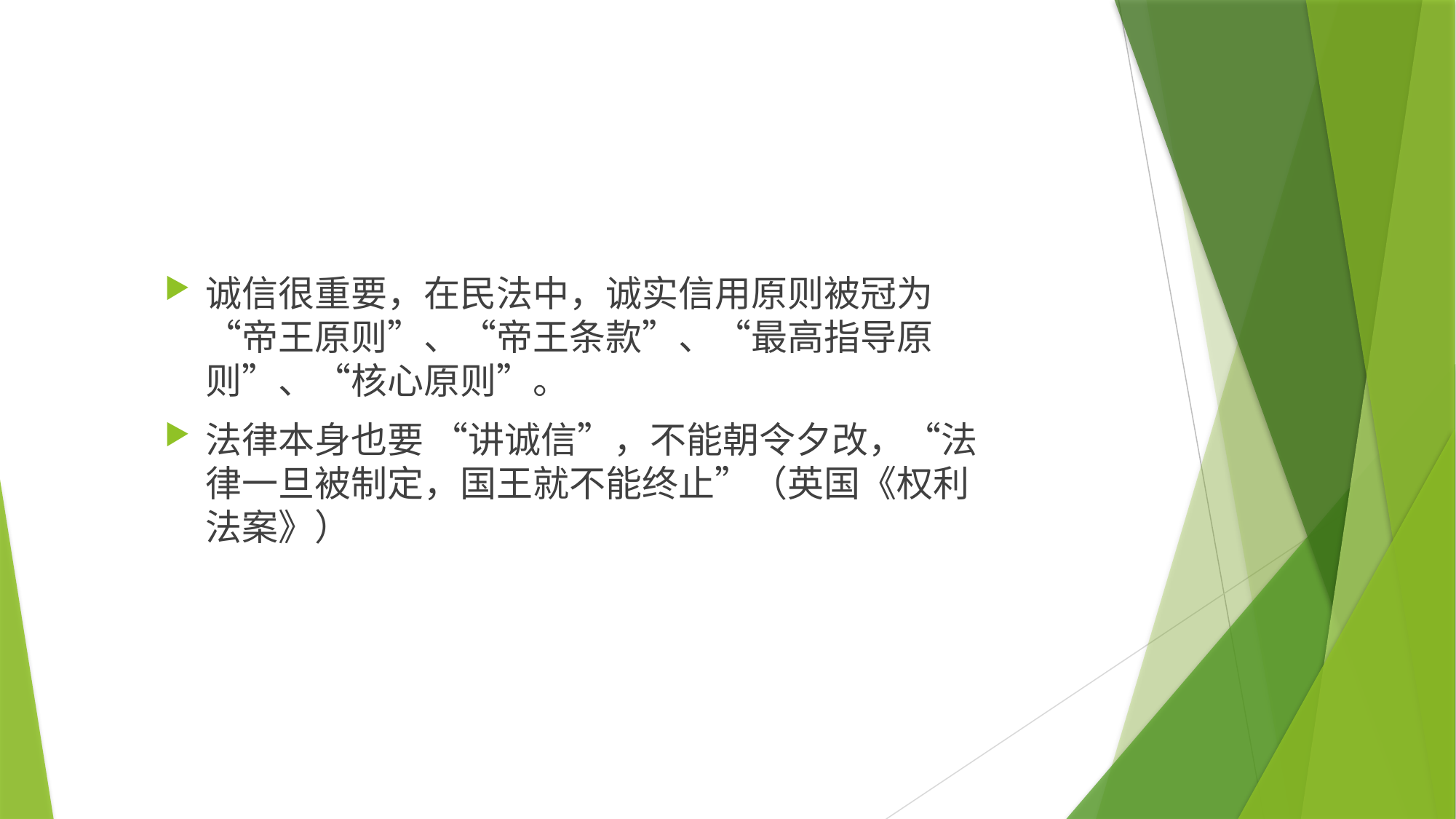

诚信很重要，在民法中，诚实信用原则被冠为“帝王原则”、“帝王条款”、“最高指导原则”、“核心原则”。
法律本身也要 “讲诚信”，不能朝令夕改，“法律一旦被制定，国王就不能终止”（英国《权利法案》）